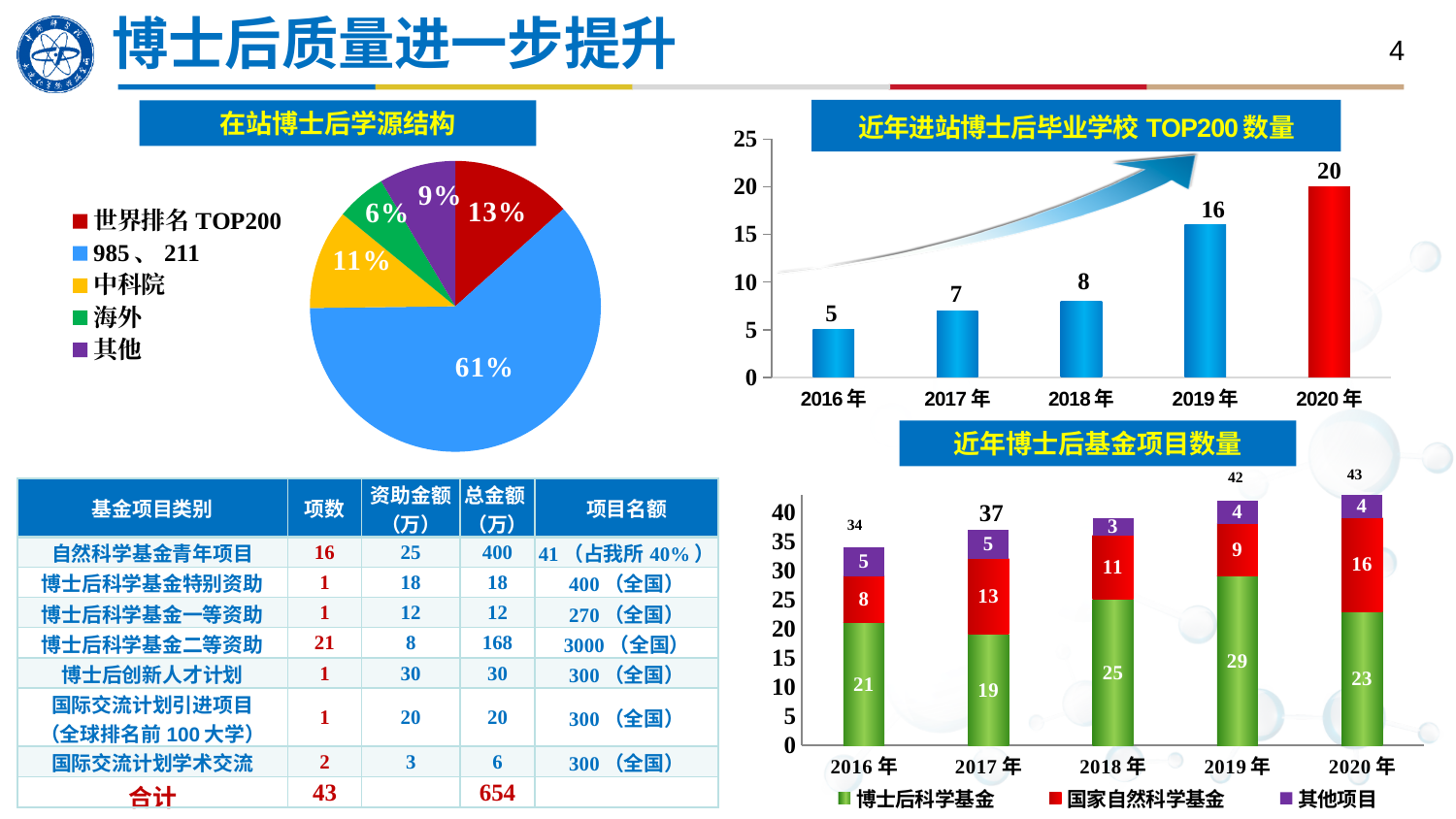

博士后质量进一步提升
4

### Chart

| Category | 在站博士后组成 |
|---|---|
| 世界排名TOP200 | 36.0 |
| 985、211 | 166.0 |
| 中科院 | 30.0 |
| 海外 | 15.0 |
| 其他 | 23.0 |
在站博士后学源结构

### Chart

| Category | 进站人数 |
|---|---|
| 2016年 | 5.0 |
| 2017年 | 7.0 |
| 2018年 | 8.0 |
| 2019年 | 16.0 |
| 2020年 | 20.0 |
近年博士后基金项目数量

### Chart

| Category | 博士后科学基金 | 国家自然科学基金 | 其他项目 |
|---|---|---|---|
| 2016年 | 21.0 | 8.0 | 5.0 |
| 2017年 | 19.0 | 13.0 | 5.0 |
| 2018年 | 25.0 | 11.0 | 3.0 |
| 2019年 | 29.0 | 9.0 | 4.0 |
| 2020年 | 23.0 | 16.0 | 4.0 |
| 基金项目类别 | 项数 | 资助金额（万） | 总金额 （万） | 项目名额 |
| --- | --- | --- | --- | --- |
| 自然科学基金青年项目 | 16 | 25 | 400 | 41（占我所40%） |
| 博士后科学基金特别资助 | 1 | 18 | 18 | 400（全国） |
| 博士后科学基金一等资助 | 1 | 12 | 12 | 270（全国） |
| 博士后科学基金二等资助 | 21 | 8 | 168 | 3000（全国） |
| 博士后创新人才计划 | 1 | 30 | 30 | 300（全国） |
| 国际交流计划引进项目 （全球排名前100大学） | 1 | 20 | 20 | 300（全国） |
| 国际交流计划学术交流 | 2 | 3 | 6 | 300（全国） |
| 合计 | 43 |  | 654 |  |